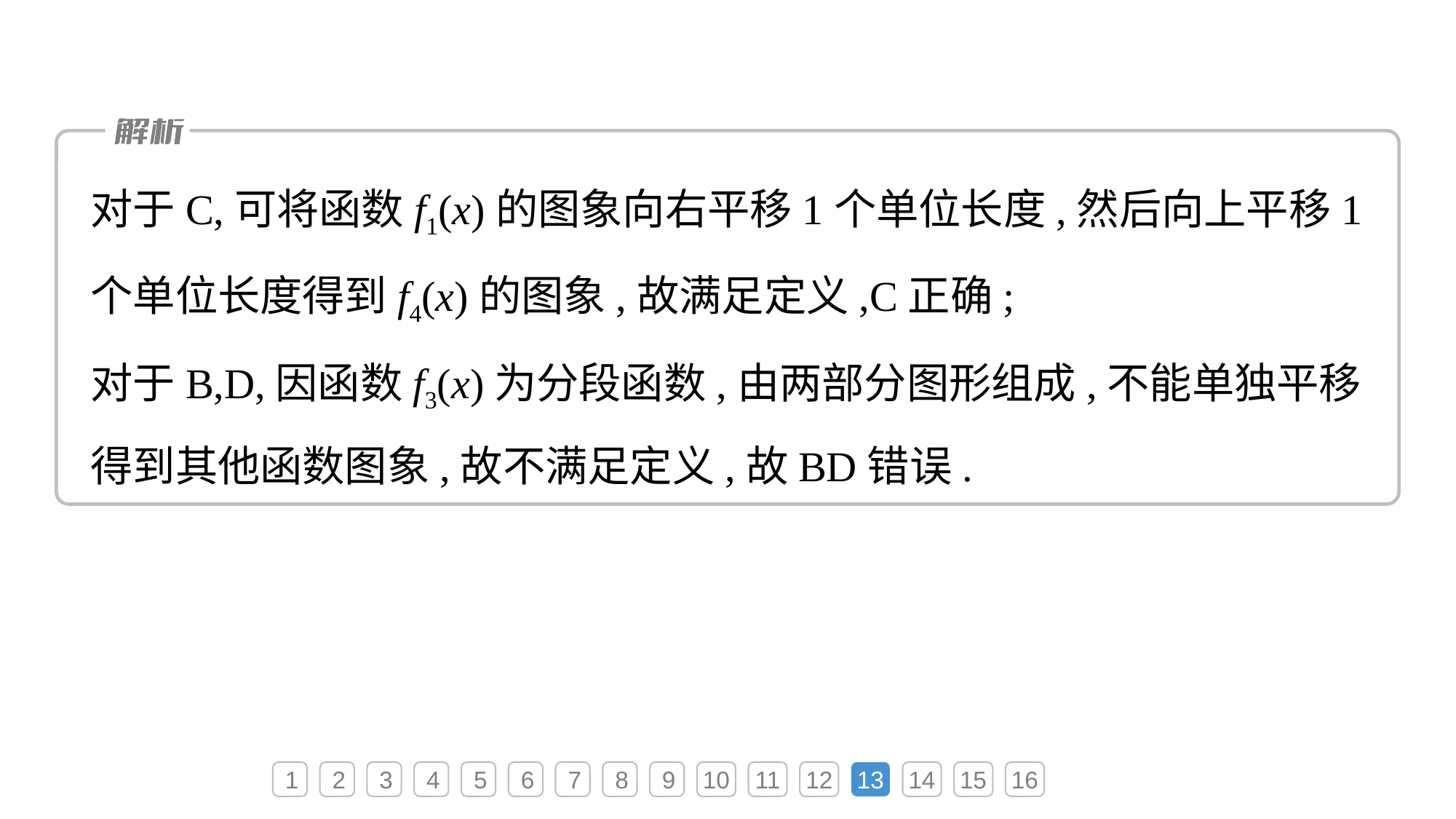

对于C,可将函数f1(x)的图象向右平移1个单位长度,然后向上平移1个单位长度得到f4(x)的图象,故满足定义,C正确;
对于B,D,因函数f3(x)为分段函数,由两部分图形组成,不能单独平移得到其他函数图象,故不满足定义,故BD错误.
1
2
3
4
5
6
7
8
9
10
11
12
13
14
15
16